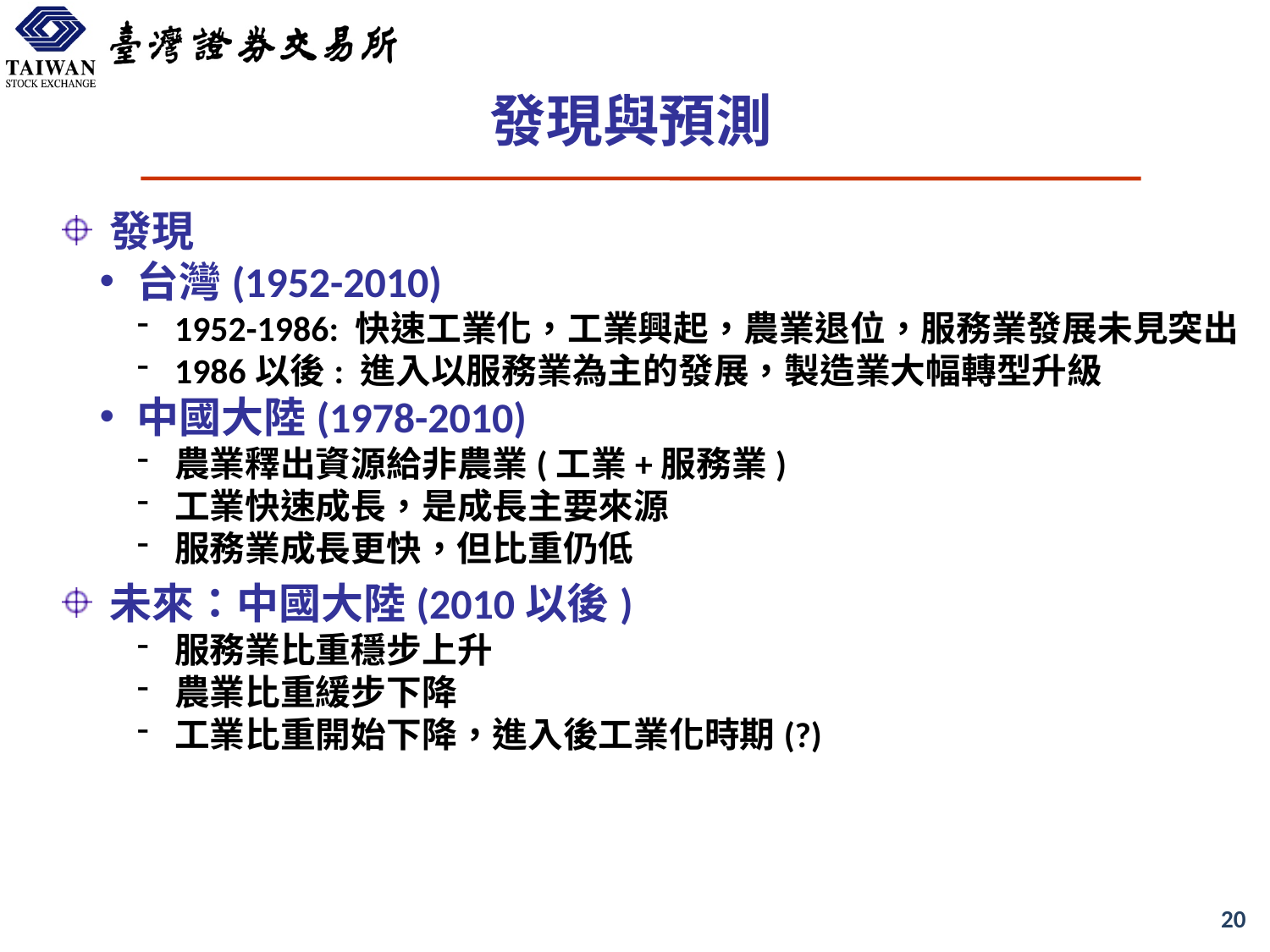

# 發現與預測
發現
台灣(1952-2010)
1952-1986: 快速工業化，工業興起，農業退位，服務業發展未見突出
1986以後: 進入以服務業為主的發展，製造業大幅轉型升級
中國大陸(1978-2010)
農業釋出資源給非農業(工業+服務業)
工業快速成長，是成長主要來源
服務業成長更快，但比重仍低
未來：中國大陸(2010以後)
服務業比重穩步上升
農業比重緩步下降
工業比重開始下降，進入後工業化時期(?)

20